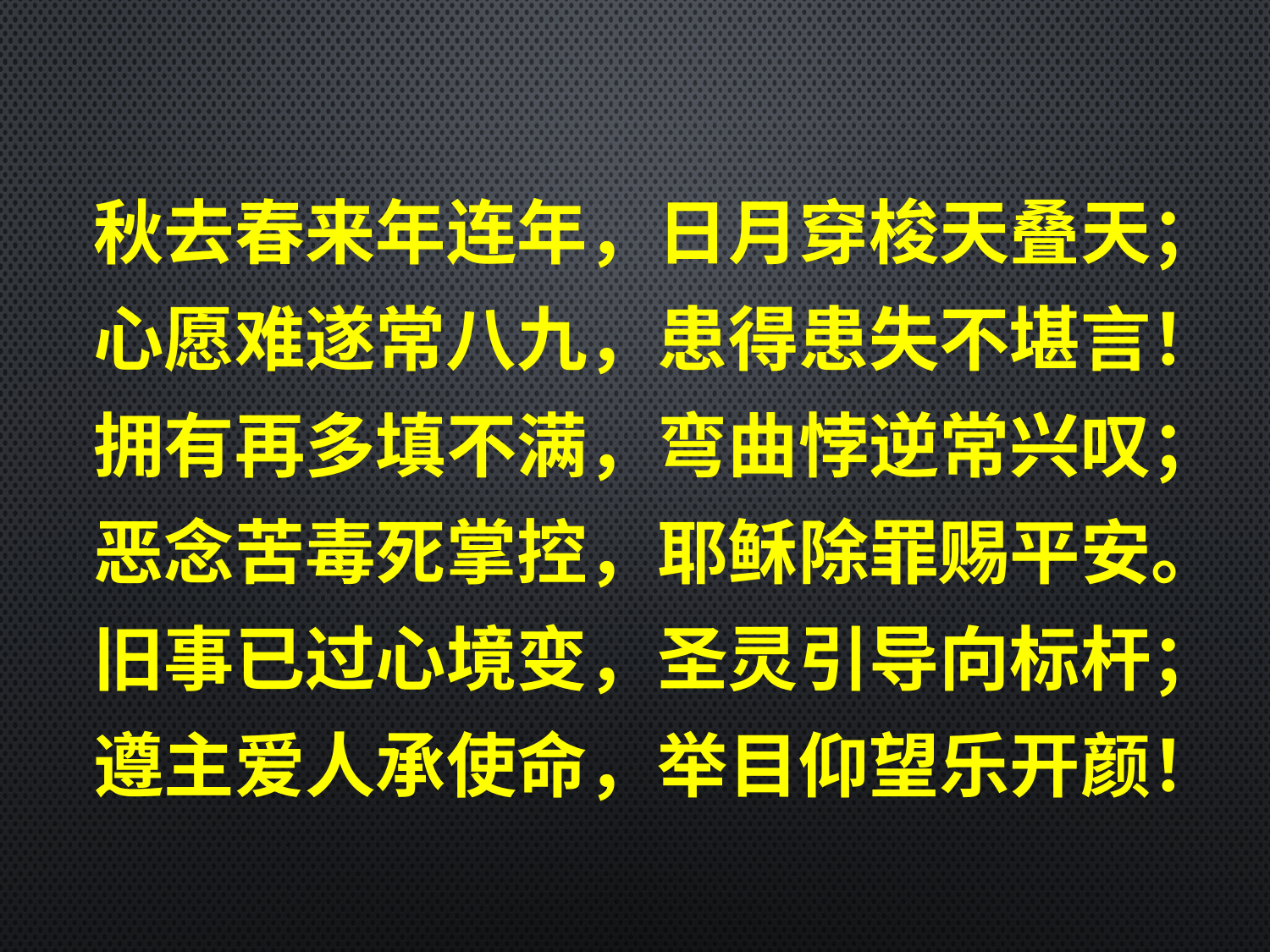

#
秋去春来年连年，日月穿梭天叠天；
心愿难遂常八九，患得患失不堪言！
拥有再多填不满，弯曲悖逆常兴叹；
恶念苦毒死掌控，耶稣除罪赐平安。
旧事已过心境变，圣灵引导向标杆；
遵主爱人承使命，举目仰望乐开颜！